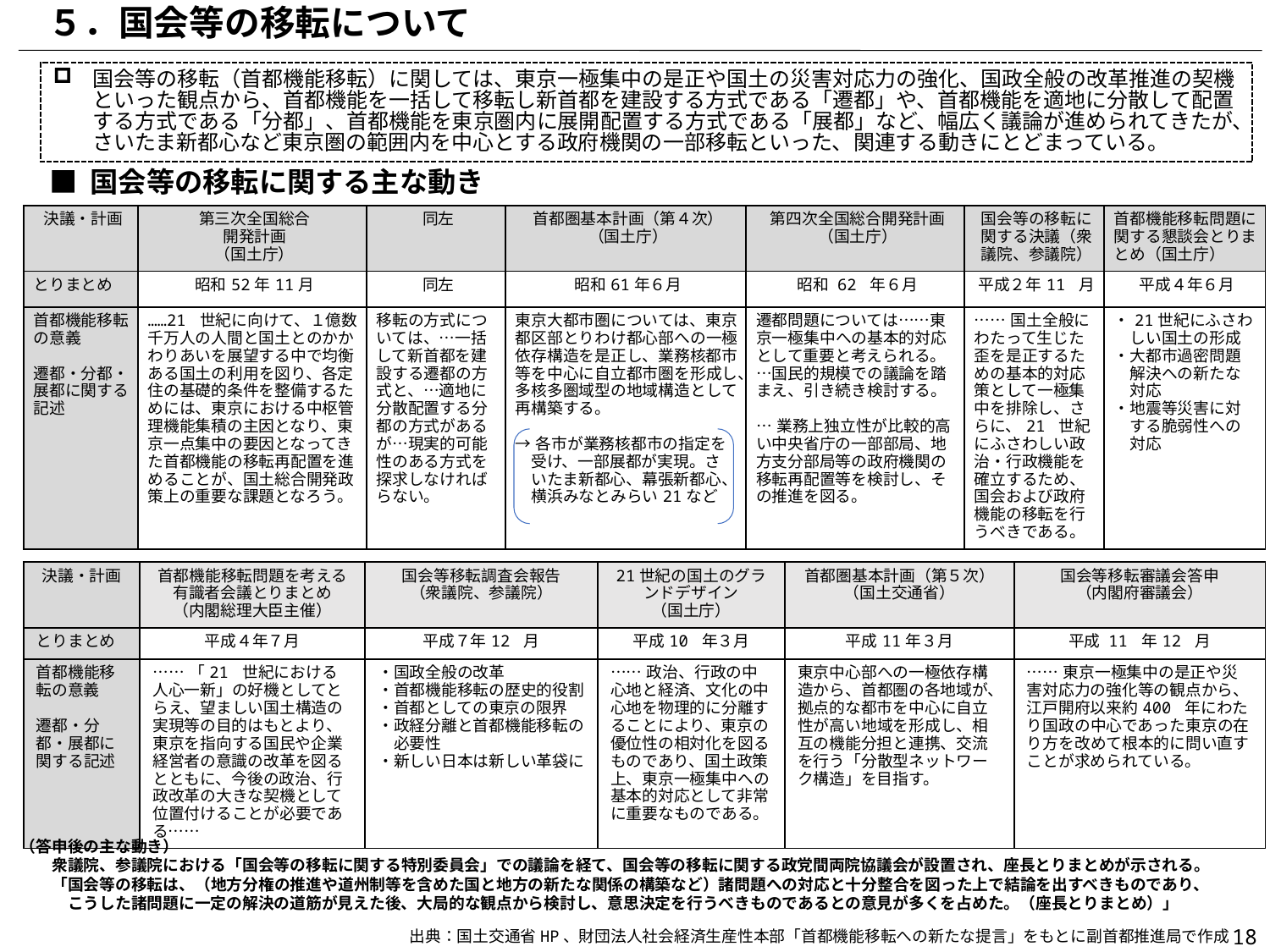

５．国会等の移転について
国会等の移転（首都機能移転）に関しては、東京一極集中の是正や国土の災害対応力の強化、国政全般の改革推進の契機といった観点から、首都機能を一括して移転し新首都を建設する方式である「遷都」や、首都機能を適地に分散して配置する方式である「分都」、首都機能を東京圏内に展開配置する方式である「展都」など、幅広く議論が進められてきたが、さいたま新都心など東京圏の範囲内を中心とする政府機関の一部移転といった、関連する動きにとどまっている。
■ 国会等の移転に関する主な動き
| 決議・計画 | 第三次全国総合 開発計画 （国土庁） | 同左 | 首都圏基本計画（第４次） （国土庁） | 第四次全国総合開発計画 （国土庁） | 国会等の移転に関する決議（衆議院、参議院） | 首都機能移転問題に関する懇談会とりまとめ（国土庁） |
| --- | --- | --- | --- | --- | --- | --- |
| とりまとめ | 昭和52年11月 | 同左 | 昭和61年６月 | 昭和 62 年６月 | 平成２年11 月 | 平成４年６月 |
| 首都機能移転の意義 遷都・分都・展都に関する記述 | ……21 世紀に向けて、１億数千万人の人間と国土とのかかわりあいを展望する中で均衡ある国土の利用を図り、各定住の基礎的条件を整備するためには、東京における中枢管理機能集積の主因となり、東京一点集中の要因となってきた首都機能の移転再配置を進めることが、国土総合開発政策上の重要な課題となろう。 | 移転の方式については、…一括して新首都を建設する遷都の方式と、…適地に分散配置する分都の方式があるが…現実的可能性のある方式を探求しなければらない。 | 東京大都市圏については、東京都区部とりわけ都心部への一極依存構造を是正し、業務核都市等を中心に自立都市圏を形成し、多核多圏域型の地域構造として再構築する。 　 →各市が業務核都市の指定を 　受け、一部展都が実現。さ 　いたま新都心、幕張新都心、 　横浜みなとみらい21など | 遷都問題については……東京一極集中への基本的対応として重要と考えられる。…国民的規模での議論を踏まえ、引き続き検討する。 …業務上独立性が比較的高い中央省庁の一部部局、地方支分部局等の政府機関の移転再配置等を検討し、その推進を図る。 | ……国土全般にわたって生じた歪を是正するための基本的対応策として一極集中を排除し、さらに、21 世紀にふさわしい政治・行政機能を確立するため、国会および政府機能の移転を行うべきである。 | ・21世紀にふさわ 　しい国土の形成 ・大都市過密問題 　解決への新たな 　対応 ・地震等災害に対 　する脆弱性への 　対応 |

| 決議・計画 | 首都機能移転問題を考える有識者会議とりまとめ （内閣総理大臣主催） | 国会等移転調査会報告 （衆議院、参議院） | 21世紀の国土のグランドデザイン （国土庁） | 首都圏基本計画（第５次） （国土交通省） | 国会等移転審議会答申 （内閣府審議会） |
| --- | --- | --- | --- | --- | --- |
| とりまとめ | 平成４年７月 | 平成７年12 月 | 平成10 年３月 | 平成11年３月 | 平成 11 年12 月 |
| 首都機能移転の意義 遷都・分都・展都に関する記述 | ……「21 世紀における人心一新」の好機としてとらえ、望ましい国土構造の実現等の目的はもとより、東京を指向する国民や企業経営者の意識の改革を図るとともに、今後の政治、行政改革の大きな契機として位置付けることが必要である…… | ・国政全般の改革 ・首都機能移転の歴史的役割 ・首都としての東京の限界 ・政経分離と首都機能移転の 　必要性 ・新しい日本は新しい革袋に | ……政治、行政の中心地と経済、文化の中心地を物理的に分離することにより、東京の優位性の相対化を図るものであり、国土政策上、東京一極集中への基本的対応として非常に重要なものである。 | 東京中心部への一極依存構造から、首都圏の各地域が、拠点的な都市を中心に自立性が高い地域を形成し、相互の機能分担と連携、交流を行う「分散型ネットワーク構造」を目指す。 | ……東京一極集中の是正や災害対応力の強化等の観点から、江戸開府以来約400 年にわたり国政の中心であった東京の在り方を改めて根本的に問い直すことが求められている。 |
（答申後の主な動き）
　　衆議院、参議院における「国会等の移転に関する特別委員会」での議論を経て、国会等の移転に関する政党間両院協議会が設置され、座長とりまとめが示される。
　　「国会等の移転は、（地方分権の推進や道州制等を含めた国と地方の新たな関係の構築など）諸問題への対応と十分整合を図った上で結論を出すべきものであり、
　　　こうした諸問題に一定の解決の道筋が見えた後、大局的な観点から検討し、意思決定を行うべきものであるとの意見が多くを占めた。（座長とりまとめ）」
18
出典：国土交通省HP、財団法人社会経済生産性本部「首都機能移転への新たな提言」をもとに副首都推進局で作成